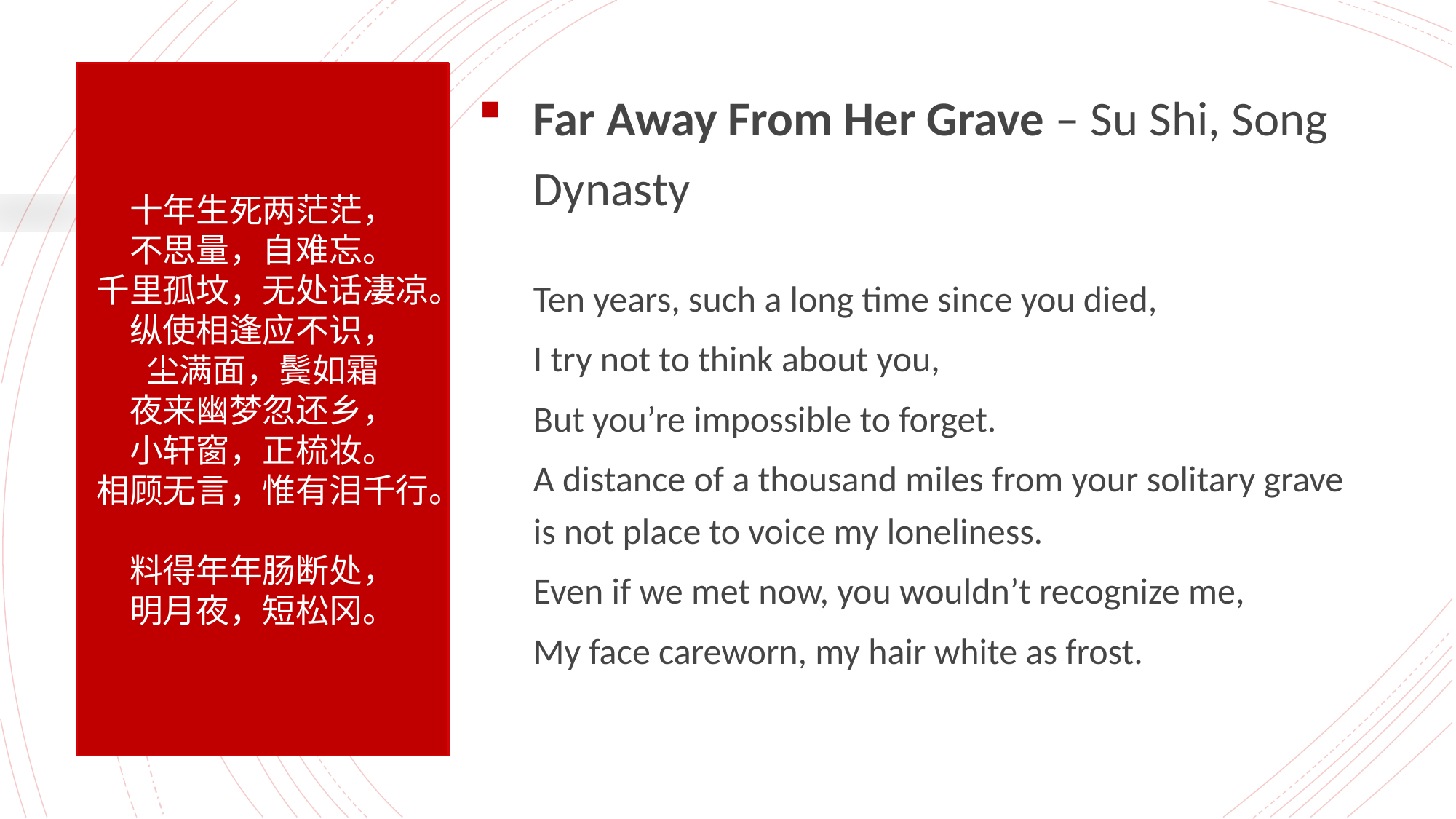

十年生死两茫茫，
不思量，自难忘。
千里孤坟，无处话凄凉。
纵使相逢应不识，
尘满面，鬓如霜
夜来幽梦忽还乡，
小轩窗，正梳妆。
相顾无言，惟有泪千行。
料得年年肠断处，
明月夜，短松冈。
Far Away From Her Grave – Su Shi, Song Dynasty
Ten years, such a long time since you died,
I try not to think about you,
But you’re impossible to forget.
A distance of a thousand miles from your solitary grave
is not place to voice my loneliness.
Even if we met now, you wouldn’t recognize me,
My face careworn, my hair white as frost.
#